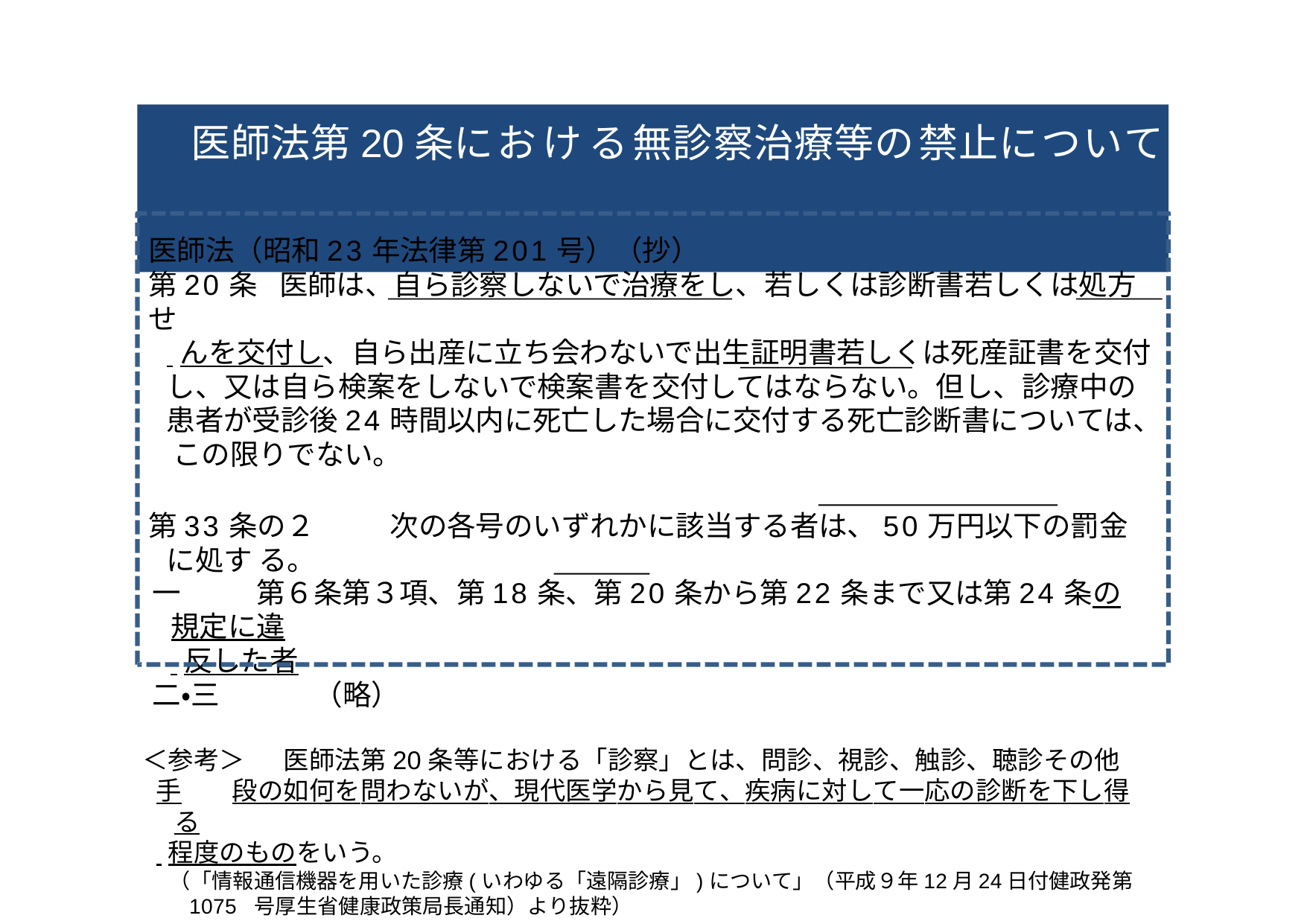

# 医師法第20条における無診察治療等の禁止について

医師法（昭和23年法律第201号）（抄）
第20条	医師は、自ら診察しないで治療をし、若しくは診断書若しくは処方せ
 んを交付し、自ら出産に立ち会わないで出生証明書若しくは死産証書を交付 し、又は自ら検案をしないで検案書を交付してはならない。但し、診療中の 患者が受診後24時間以内に死亡した場合に交付する死亡診断書については、 この限りでない。
第33条の２	次の各号のいずれかに該当する者は、50万円以下の罰金に処す る。
一	第６条第３項、第18条、第20条から第22条まで又は第24条の規定に違
 反した者
二・三	（略）
＜参考＞	医師法第20条等における「診察」とは、問診、視診、触診、聴診その他
手	段の如何を問わないが、現代医学から見て、疾病に対して一応の診断を下し得る
 程度のものをいう。
（「情報通信機器を用いた診療(いわゆる「遠隔診療」)について」（平成９年12月24日付健政発第1075  号厚生省健康政策局長通知）より抜粋）